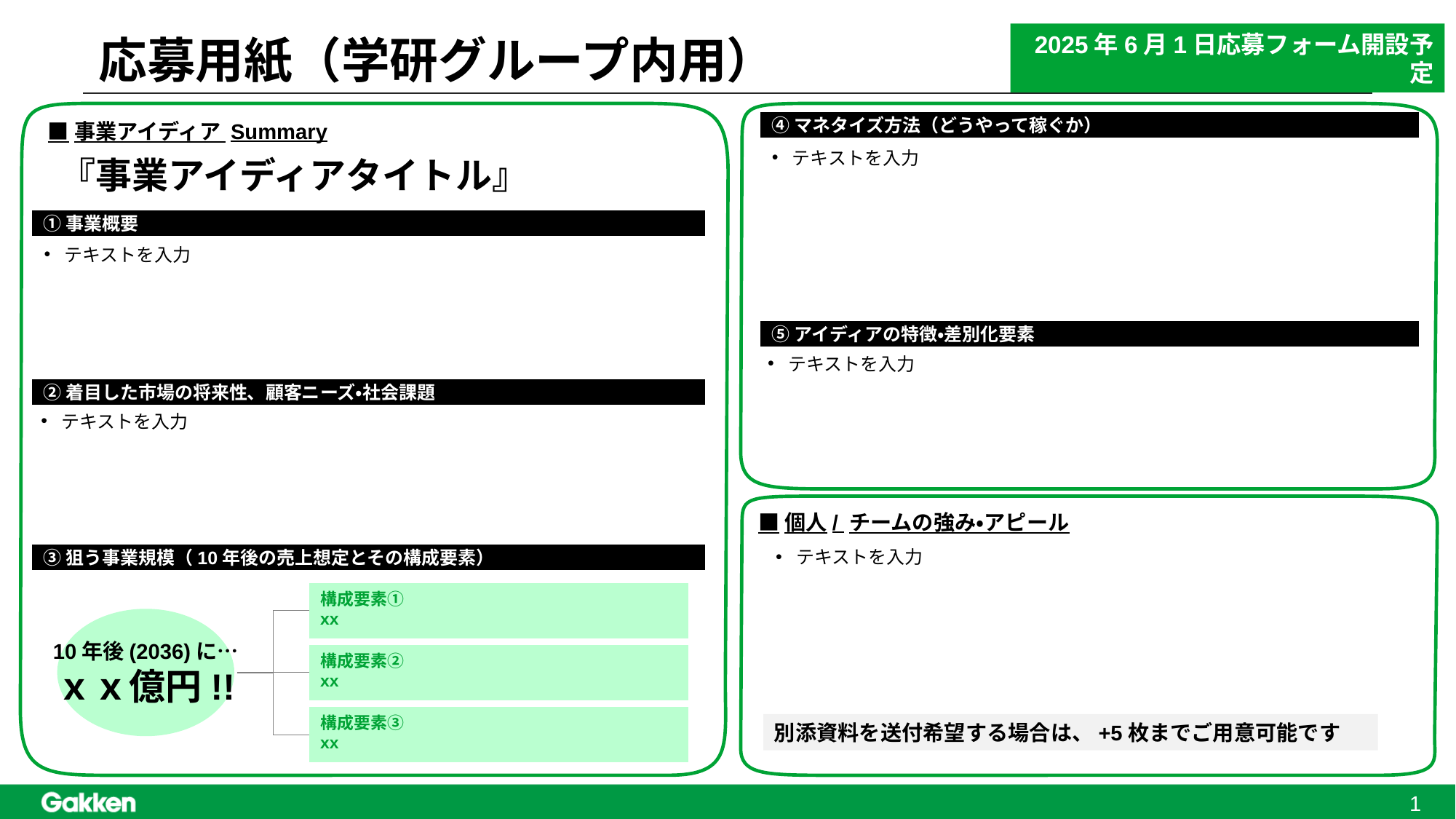

2025年6月1日応募フォーム開設予定
# 応募用紙（学研グループ内用）

■事業アイディア Summary
④マネタイズ方法（どうやって稼ぐか）
テキストを入力
『事業アイディアタイトル』
①事業概要
テキストを入力
⑤アイディアの特徴・差別化要素
テキストを入力
②着目した市場の将来性、顧客ニーズ・社会課題
テキストを入力

■個人/ チームの強み・アピール
テキストを入力
③狙う事業規模（10年後の売上想定とその構成要素）
構成要素①
xx
10年後(2036)に…
ｘｘ億円!!
構成要素②
xx
構成要素③
xx
別添資料を送付希望する場合は、+5枚までご用意可能です